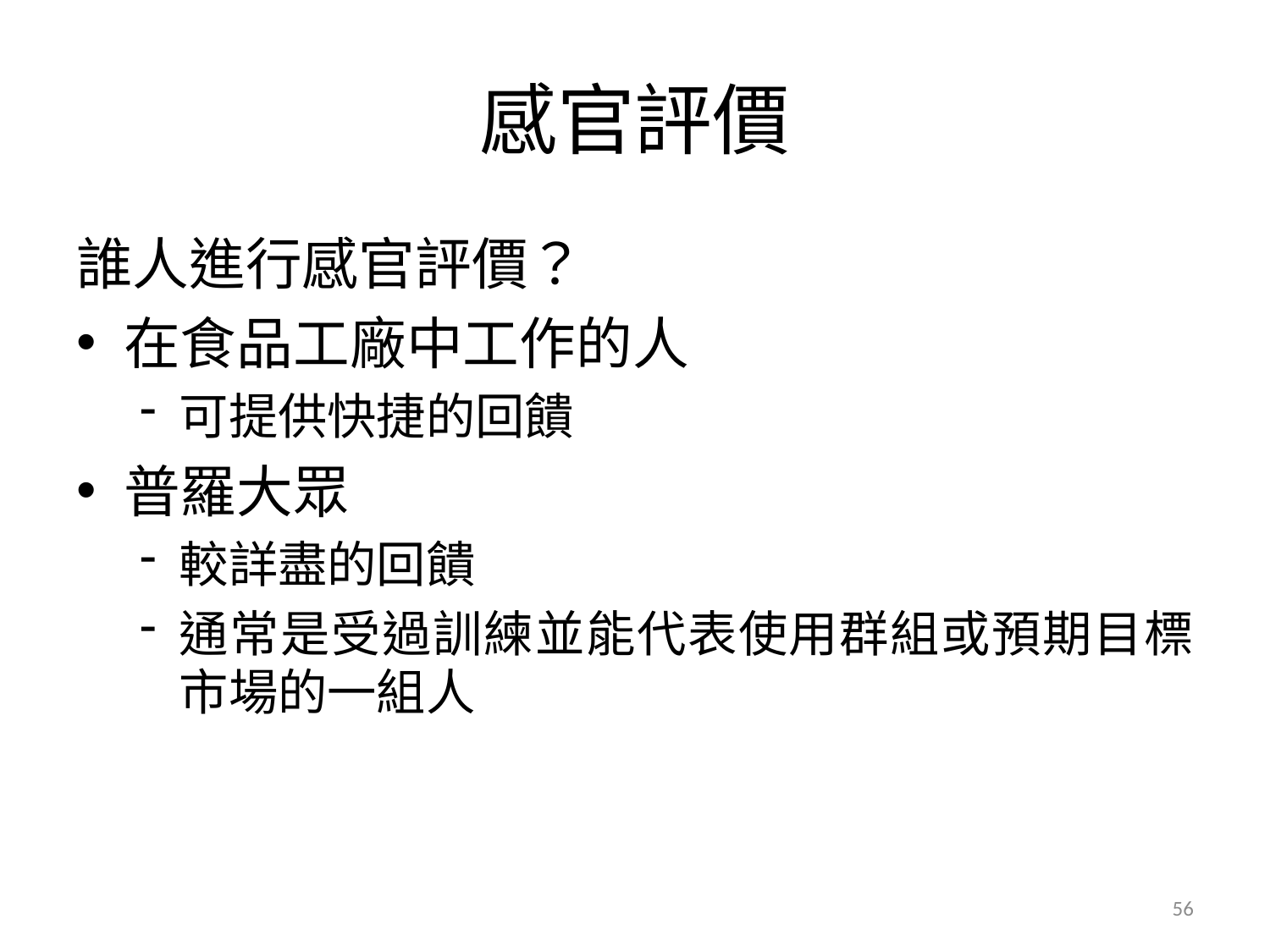

# 感官評價
誰人進行感官評價？
在食品工廠中工作的人
可提供快捷的回饋
普羅大眾
較詳盡的回饋
通常是受過訓練並能代表使用群組或預期目標市場的一組人
56